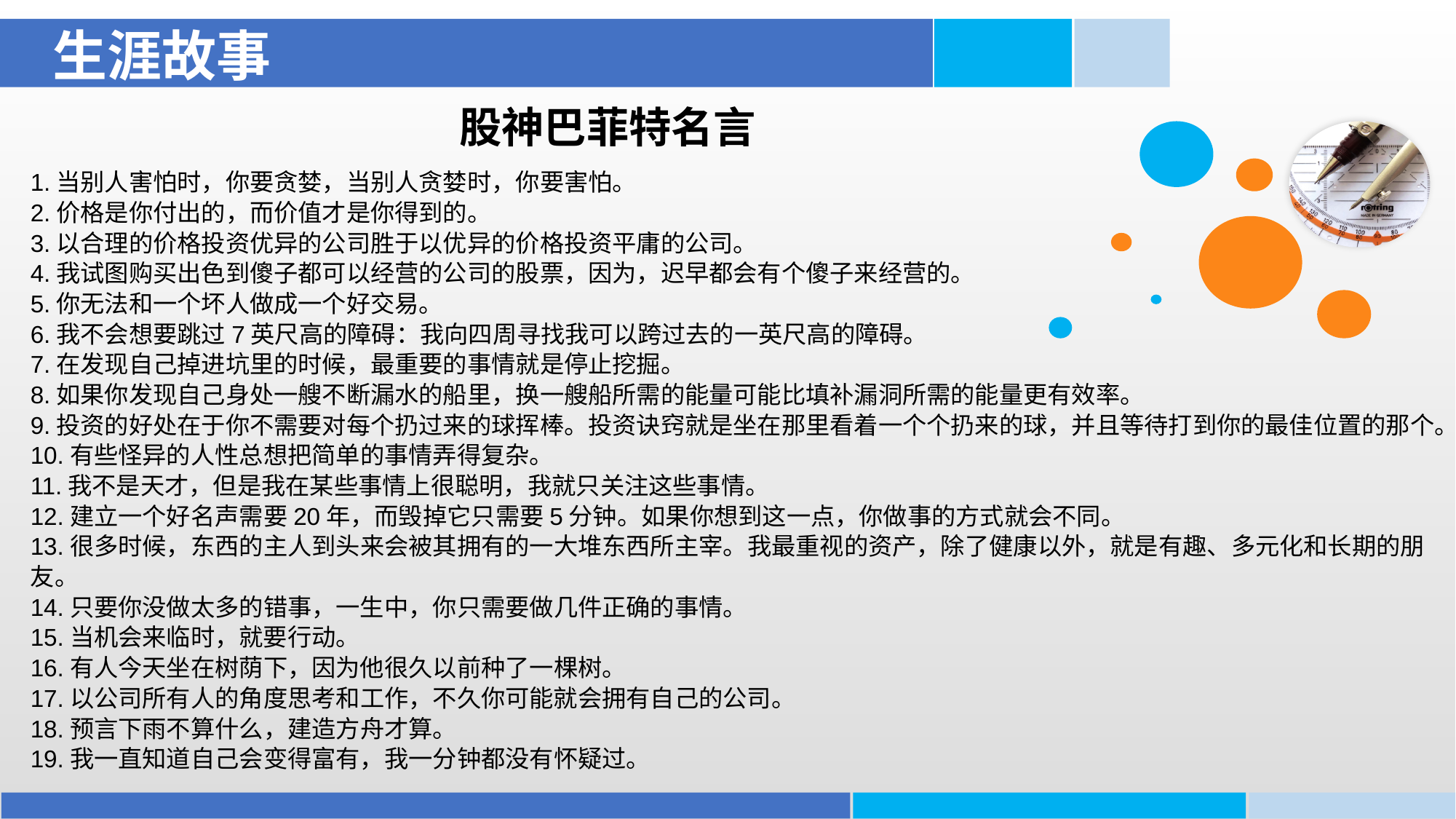

生涯故事
股神巴菲特名言
1.当别人害怕时，你要贪婪，当别人贪婪时，你要害怕。
2.价格是你付出的，而价值才是你得到的。
3.以合理的价格投资优异的公司胜于以优异的价格投资平庸的公司。
4.我试图购买出色到傻子都可以经营的公司的股票，因为，迟早都会有个傻子来经营的。
5.你无法和一个坏人做成一个好交易。
6.我不会想要跳过7英尺高的障碍：我向四周寻找我可以跨过去的一英尺高的障碍。
7.在发现自己掉进坑里的时候，最重要的事情就是停止挖掘。
8.如果你发现自己身处一艘不断漏水的船里，换一艘船所需的能量可能比填补漏洞所需的能量更有效率。
9.投资的好处在于你不需要对每个扔过来的球挥棒。投资诀窍就是坐在那里看着一个个扔来的球，并且等待打到你的最佳位置的那个。
10.有些怪异的人性总想把简单的事情弄得复杂。
11.我不是天才，但是我在某些事情上很聪明，我就只关注这些事情。
12.建立一个好名声需要20年，而毁掉它只需要5分钟。如果你想到这一点，你做事的方式就会不同。
13.很多时候，东西的主人到头来会被其拥有的一大堆东西所主宰。我最重视的资产，除了健康以外，就是有趣、多元化和长期的朋友。
14.只要你没做太多的错事，一生中，你只需要做几件正确的事情。
15.当机会来临时，就要行动。
16.有人今天坐在树荫下，因为他很久以前种了一棵树。
17.以公司所有人的角度思考和工作，不久你可能就会拥有自己的公司。
18.预言下雨不算什么，建造方舟才算。
19.我一直知道自己会变得富有，我一分钟都没有怀疑过。